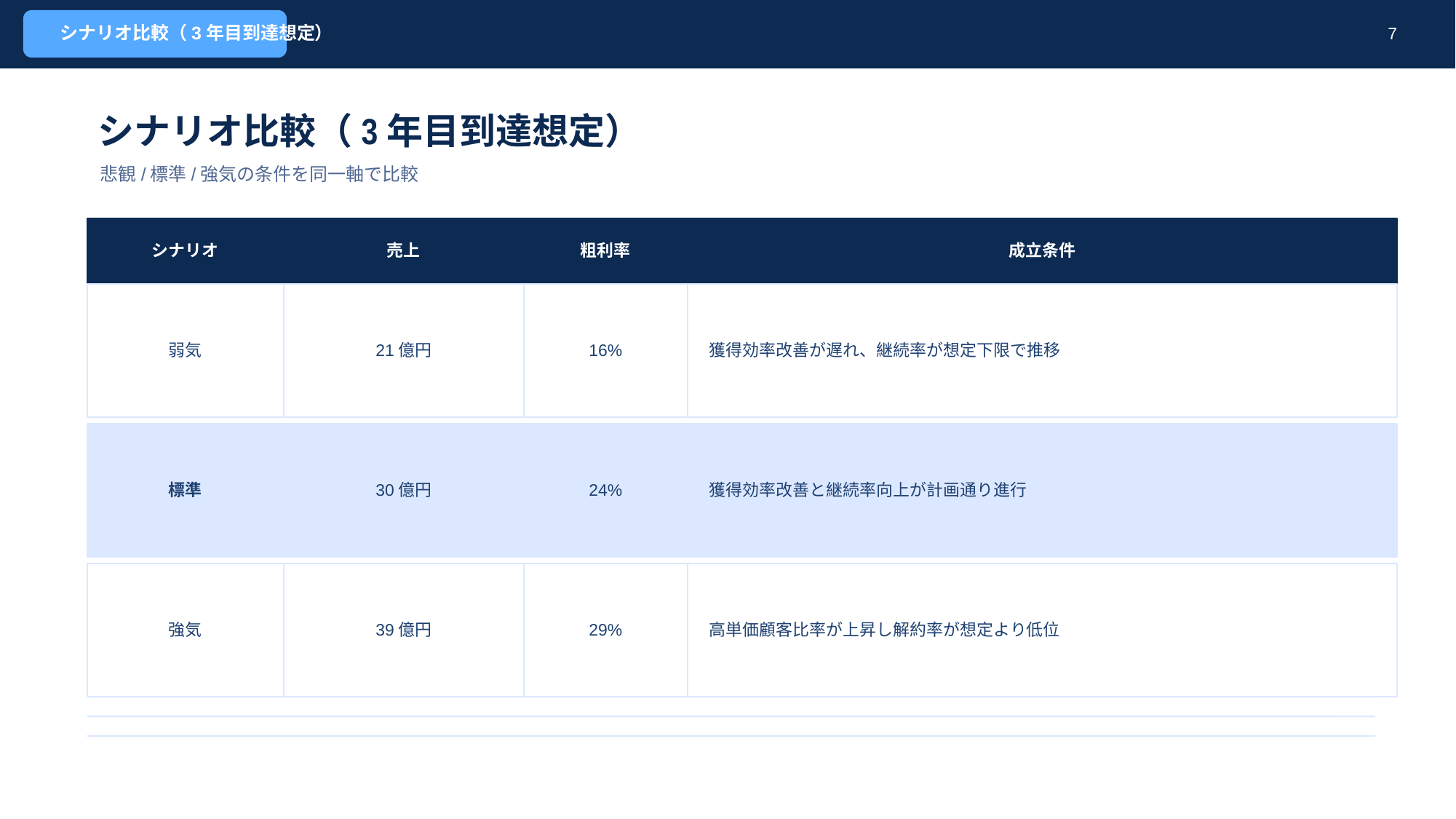

シナリオ比較（3年目到達想定）
7
シナリオ比較（3年目到達想定）
悲観/標準/強気の条件を同一軸で比較

シナリオ
売上
粗利率
成立条件

弱気
21億円
16%
獲得効率改善が遅れ、継続率が想定下限で推移

標準
30億円
24%
獲得効率改善と継続率向上が計画通り進行

強気
39億円
29%
高単価顧客比率が上昇し解約率が想定より低位